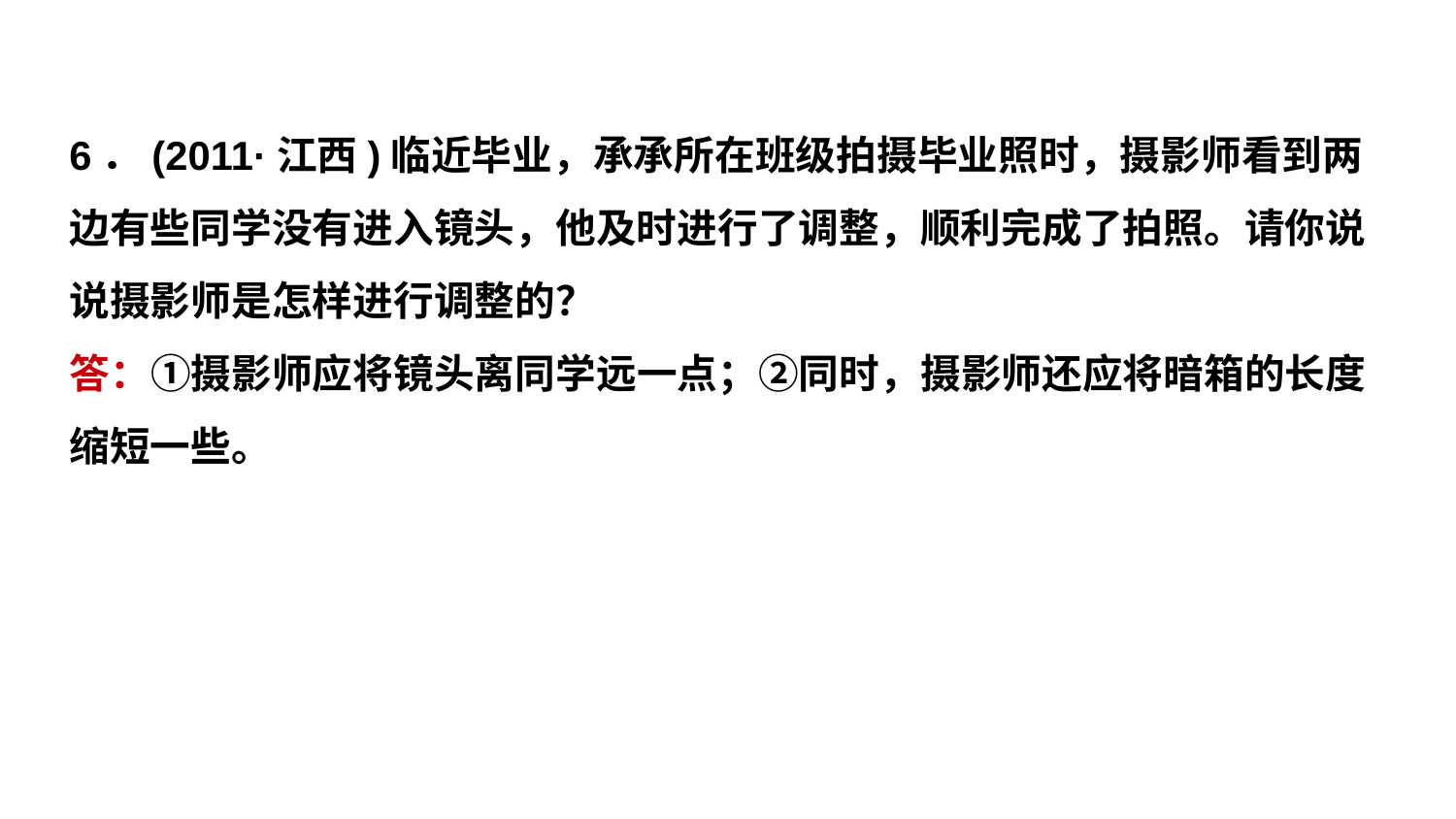

6．(2011·江西)临近毕业，承承所在班级拍摄毕业照时，摄影师看到两边有些同学没有进入镜头，他及时进行了调整，顺利完成了拍照。请你说说摄影师是怎样进行调整的？
答：①摄影师应将镜头离同学远一点；②同时，摄影师还应将暗箱的长度缩短一些。